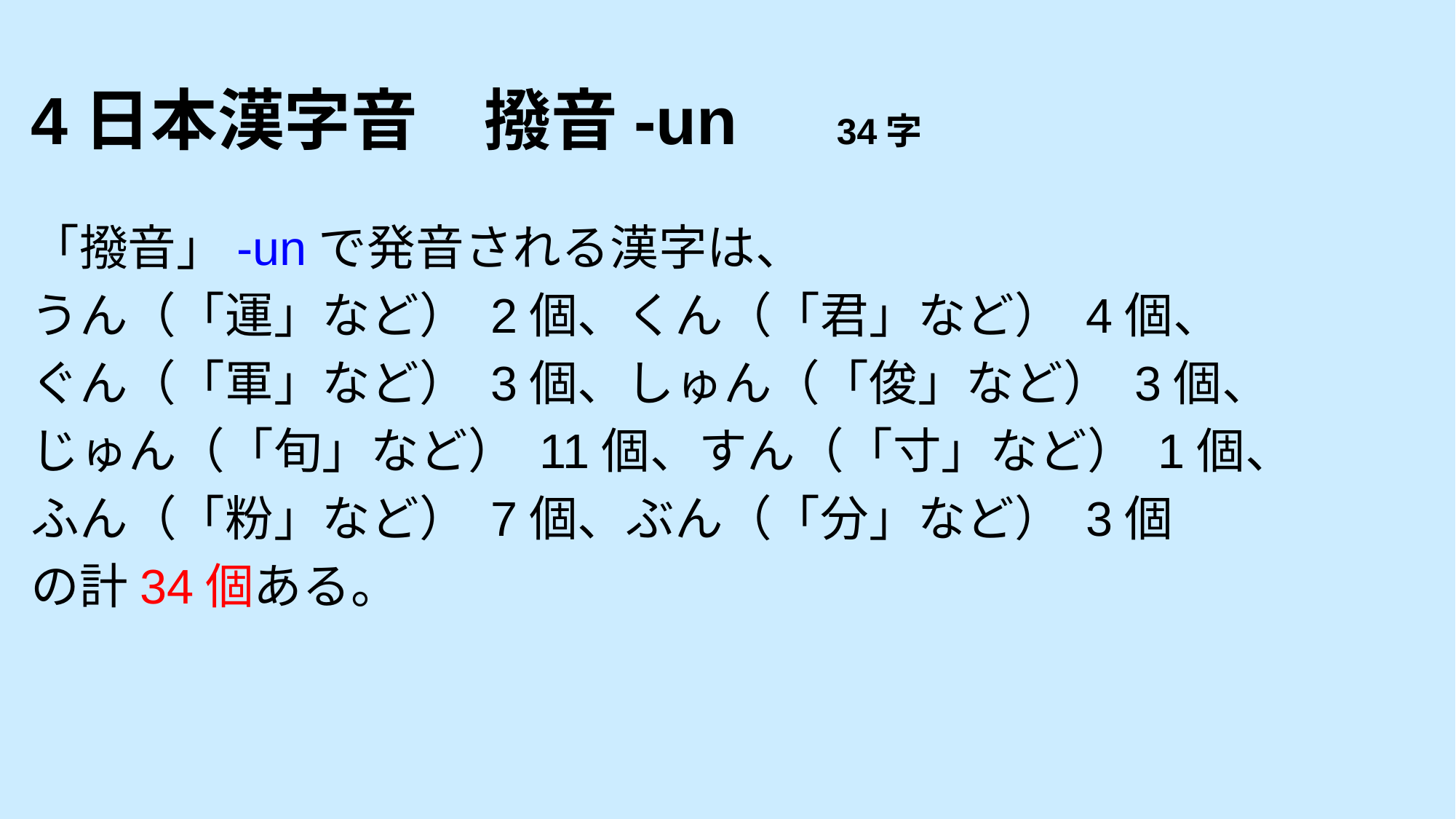

# 4日本漢字音　撥音-un　34字
「撥音」-unで発音される漢字は、
うん（「運」など） 2個、くん（「君」など） 4個、
ぐん（「軍」など） 3個、しゅん（「俊」など） 3個、
じゅん（「旬」など） 11個、すん（「寸」など） 1個、
ふん（「粉」など） 7個、ぶん（「分」など） 3個
の計34個ある。